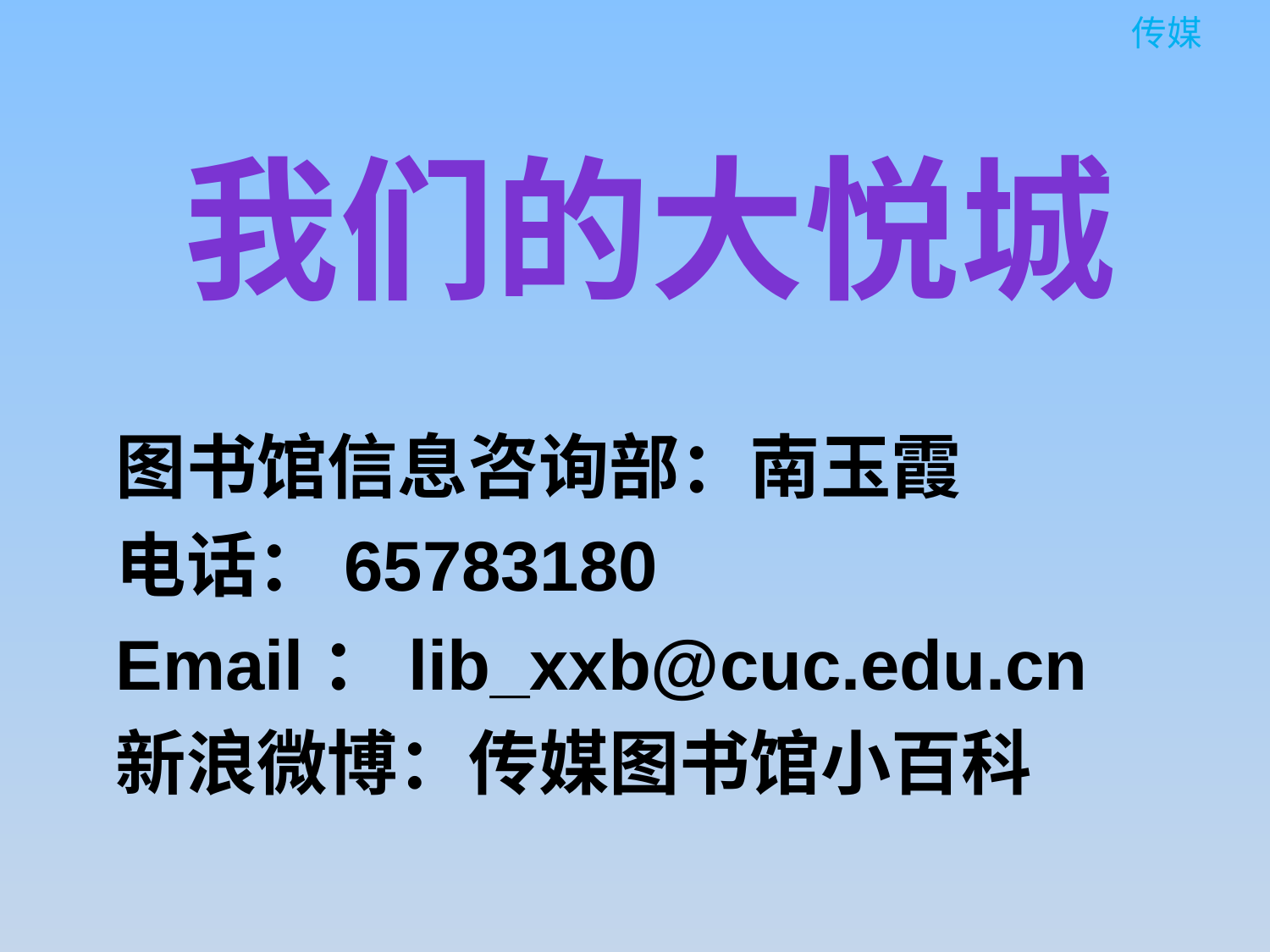

传媒
我们的大悦城
图书馆信息咨询部：南玉霞
电话：65783180
Email：lib_xxb@cuc.edu.cn
新浪微博：传媒图书馆小百科